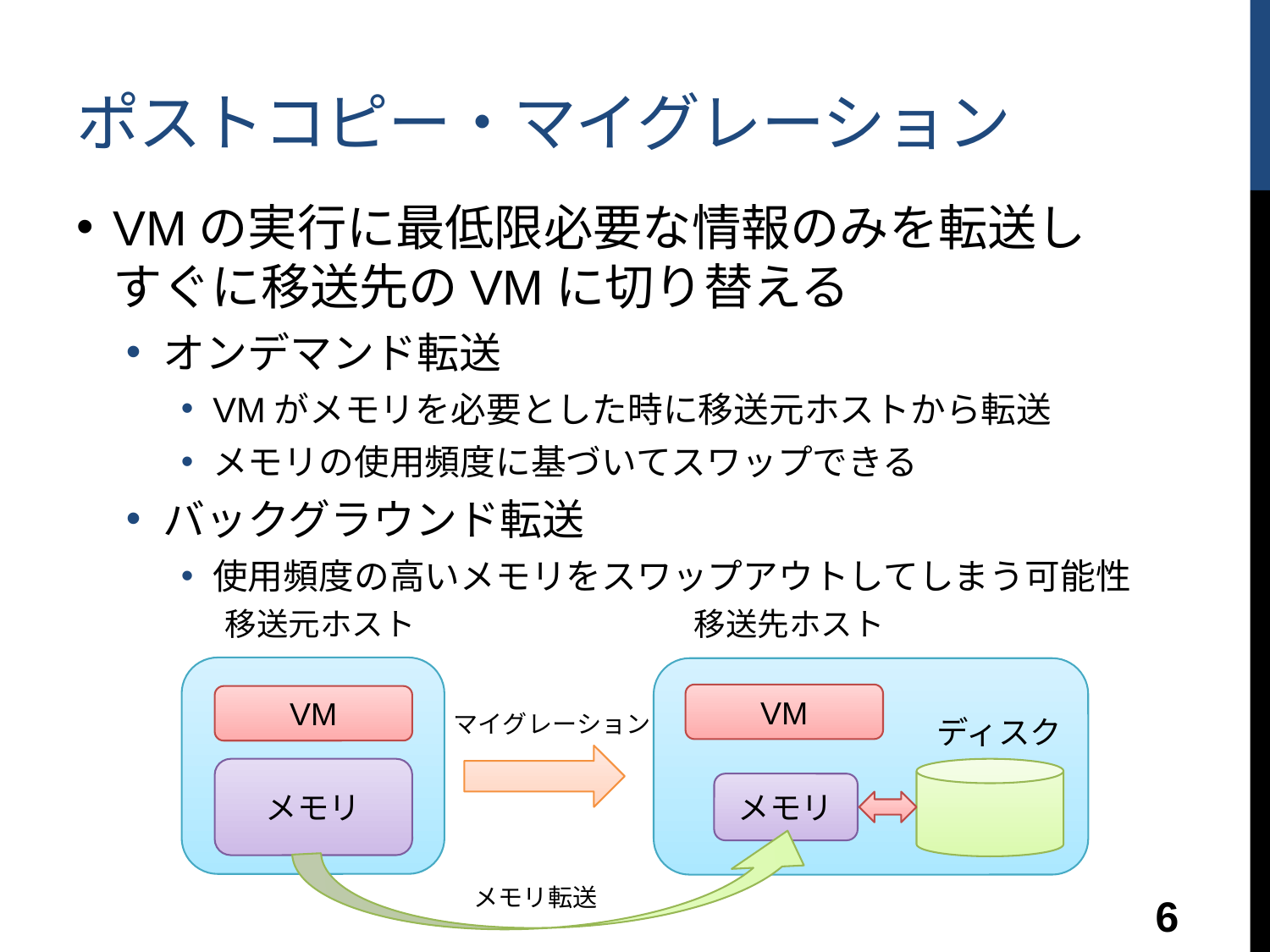

# ポストコピー・マイグレーション
VMの実行に最低限必要な情報のみを転送し
すぐに移送先のVMに切り替える
オンデマンド転送
VMがメモリを必要とした時に移送元ホストから転送
メモリの使用頻度に基づいてスワップできる
バックグラウンド転送
使用頻度の高いメモリをスワップアウトしてしまう可能性
移送先ホスト
移送元ホスト

VM
VM
マイグレーション

メモリ
メモリ

ディスク

メモリ転送
6